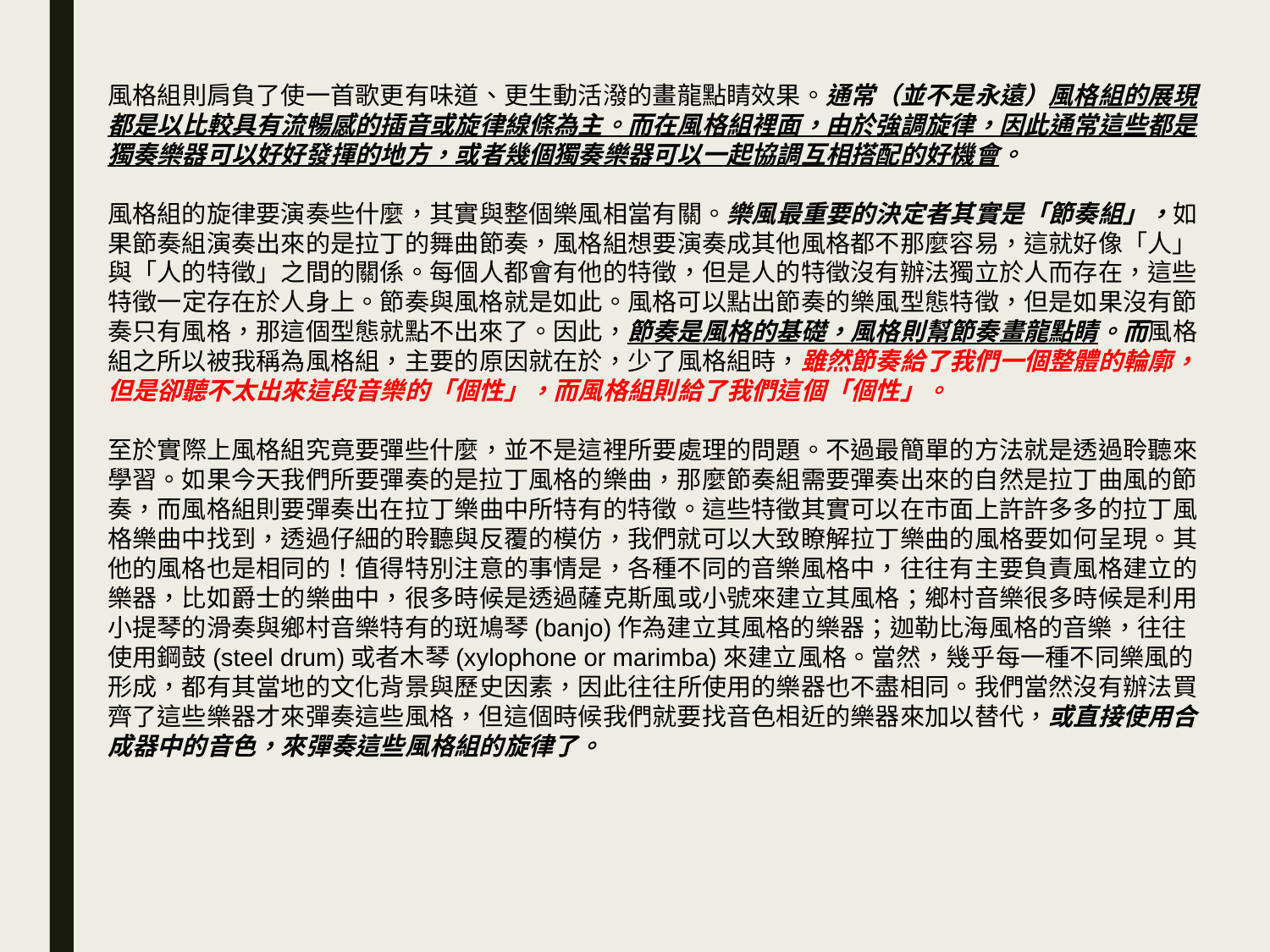

風格組則肩負了使一首歌更有味道、更生動活潑的畫龍點睛效果。通常（並不是永遠）風格組的展現都是以比較具有流暢感的插音或旋律線條為主。而在風格組裡面，由於強調旋律，因此通常這些都是獨奏樂器可以好好發揮的地方，或者幾個獨奏樂器可以一起協調互相搭配的好機會。

風格組的旋律要演奏些什麼，其實與整個樂風相當有關。樂風最重要的決定者其實是「節奏組」，如果節奏組演奏出來的是拉丁的舞曲節奏，風格組想要演奏成其他風格都不那麼容易，這就好像「人」與「人的特徵」之間的關係。每個人都會有他的特徵，但是人的特徵沒有辦法獨立於人而存在，這些特徵一定存在於人身上。節奏與風格就是如此。風格可以點出節奏的樂風型態特徵，但是如果沒有節奏只有風格，那這個型態就點不出來了。因此，節奏是風格的基礎，風格則幫節奏畫龍點睛。而風格組之所以被我稱為風格組，主要的原因就在於，少了風格組時，雖然節奏給了我們一個整體的輪廓，但是卻聽不太出來這段音樂的「個性」，而風格組則給了我們這個「個性」。

至於實際上風格組究竟要彈些什麼，並不是這裡所要處理的問題。不過最簡單的方法就是透過聆聽來學習。如果今天我們所要彈奏的是拉丁風格的樂曲，那麼節奏組需要彈奏出來的自然是拉丁曲風的節奏，而風格組則要彈奏出在拉丁樂曲中所特有的特徵。這些特徵其實可以在市面上許許多多的拉丁風格樂曲中找到，透過仔細的聆聽與反覆的模仿，我們就可以大致瞭解拉丁樂曲的風格要如何呈現。其他的風格也是相同的！值得特別注意的事情是，各種不同的音樂風格中，往往有主要負責風格建立的樂器，比如爵士的樂曲中，很多時候是透過薩克斯風或小號來建立其風格；鄉村音樂很多時候是利用小提琴的滑奏與鄉村音樂特有的斑鳩琴(banjo)作為建立其風格的樂器；迦勒比海風格的音樂，往往使用鋼鼓(steel drum)或者木琴(xylophone or marimba)來建立風格。當然，幾乎每一種不同樂風的形成，都有其當地的文化背景與歷史因素，因此往往所使用的樂器也不盡相同。我們當然沒有辦法買齊了這些樂器才來彈奏這些風格，但這個時候我們就要找音色相近的樂器來加以替代，或直接使用合成器中的音色，來彈奏這些風格組的旋律了。